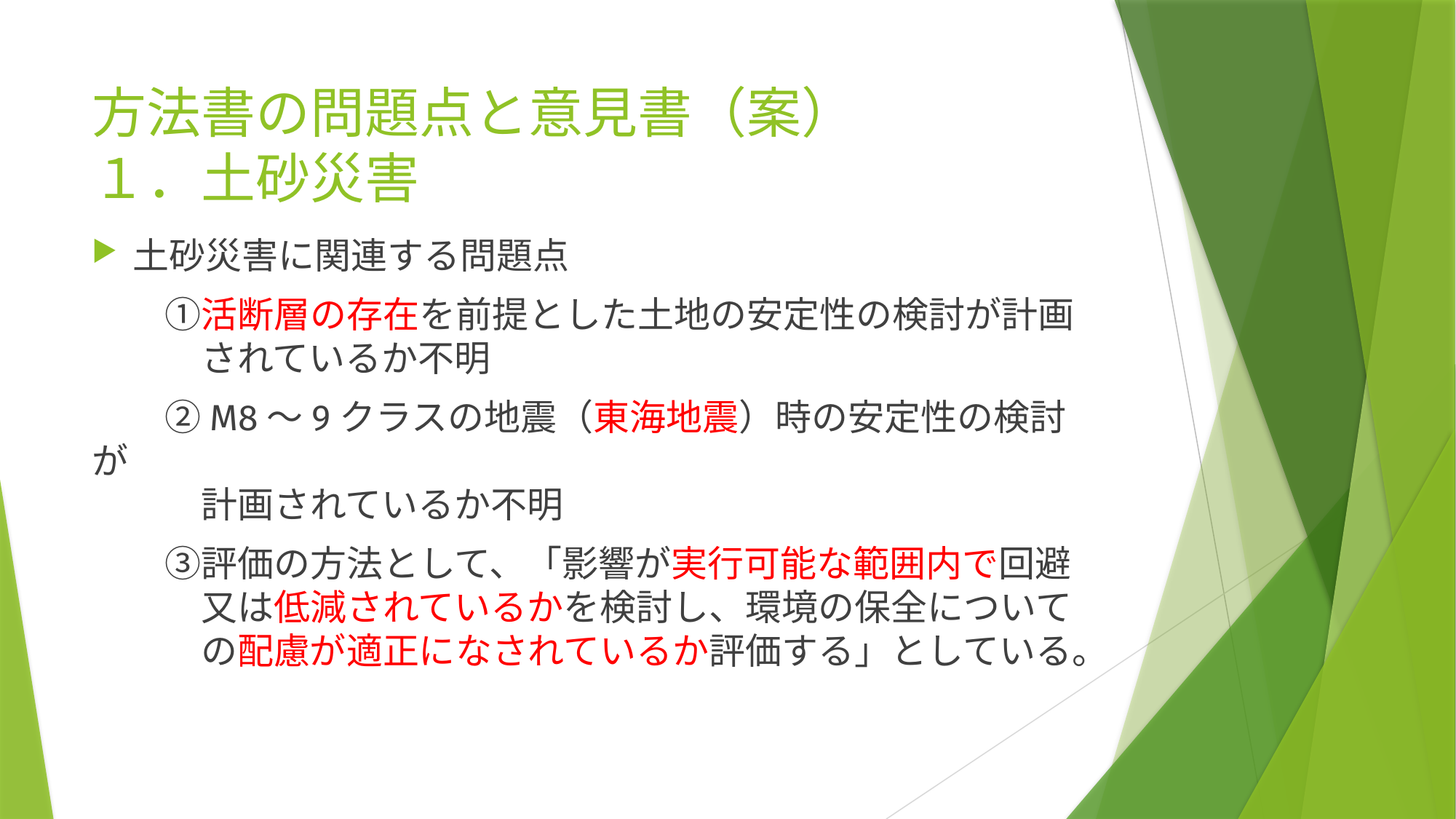

# 方法書の問題点と意見書（案） １．土砂災害
土砂災害に関連する問題点
　　①活断層の存在を前提とした土地の安定性の検討が計画
　　　されているか不明
　　②M8～9クラスの地震（東海地震）時の安定性の検討が
　　　計画されているか不明
　　③評価の方法として、「影響が実行可能な範囲内で回避
　　　又は低減されているかを検討し、環境の保全について
　　　の配慮が適正になされているか評価する」としている。